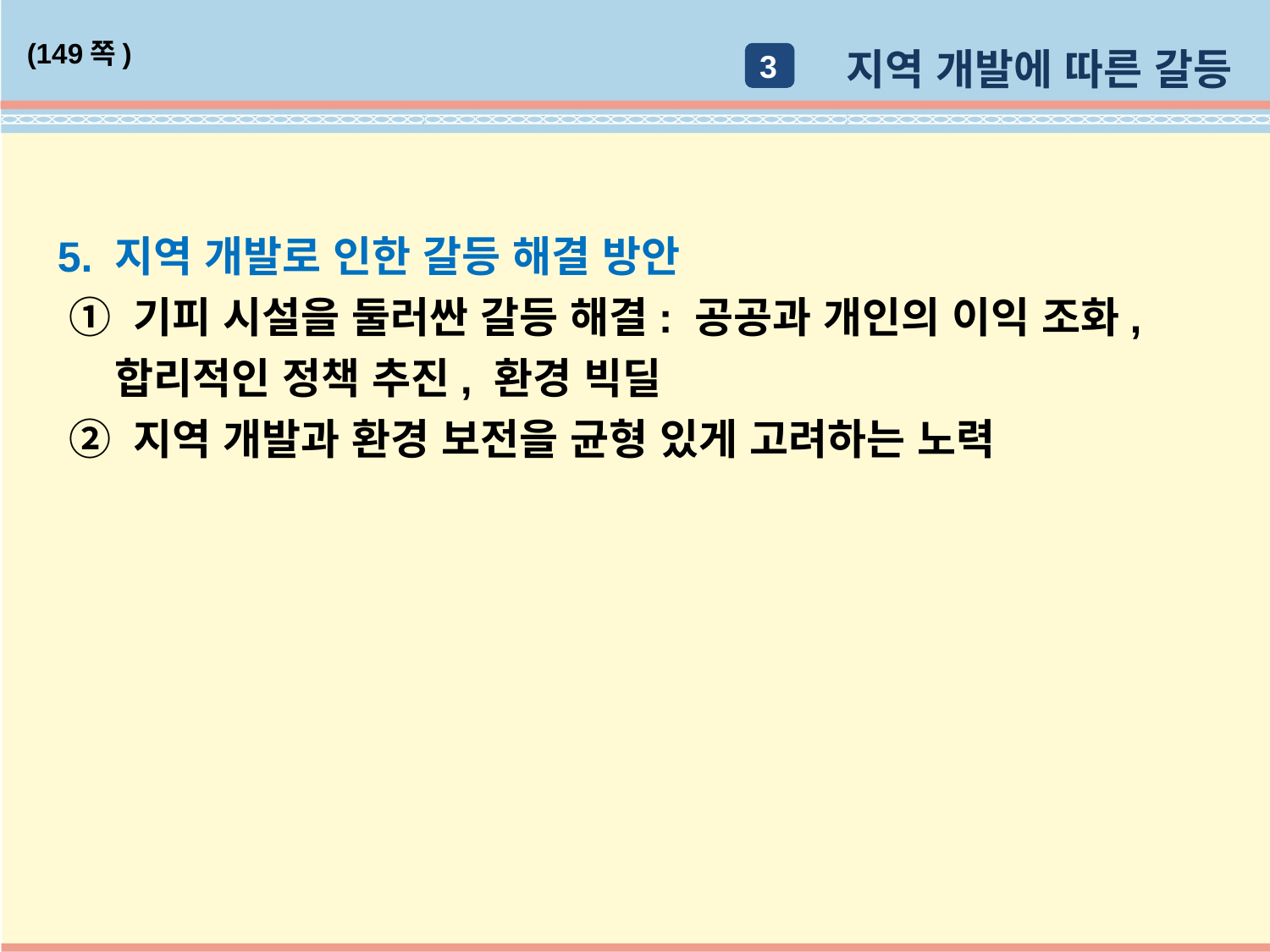

지역 개발에 따른 갈등
(149쪽)
3
5. 지역 개발로 인한 갈등 해결 방안
 ① 기피 시설을 둘러싼 갈등 해결: 공공과 개인의 이익 조화,
    합리적인 정책 추진, 환경 빅딜
 ② 지역 개발과 환경 보전을 균형 있게 고려하는 노력